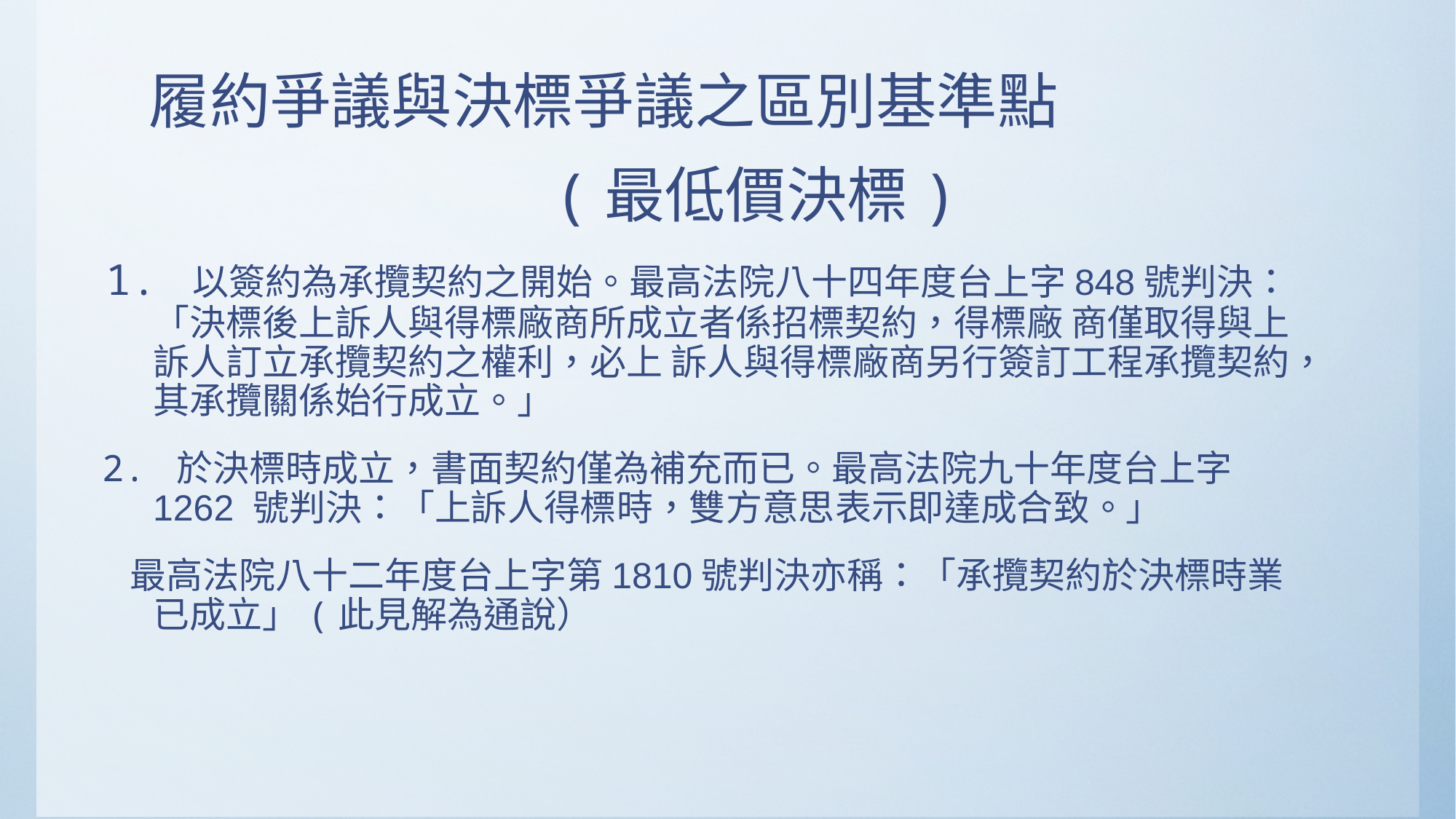

履約爭議與決標爭議之區別基準點
             (最低價決標)
 1. 以簽約為承攬契約之開始。最高法院八十四年度台上字848號判決： 「決標後上訴人與得標廠商所成立者係招標契約，得標廠 商僅取得與上訴人訂立承攬契約之權利，必上 訴人與得標廠商另行簽訂工程承攬契約，其承攬關係始行成立。」
 2. 於決標時成立，書面契約僅為補充而已。最高法院九十年度台上字 1262 號判決：「上訴人得標時，雙方意思表示即達成合致。」
     最高法院八十二年度台上字第1810號判決亦稱：「承攬契約於決標時業已成立」(此見解為通說）